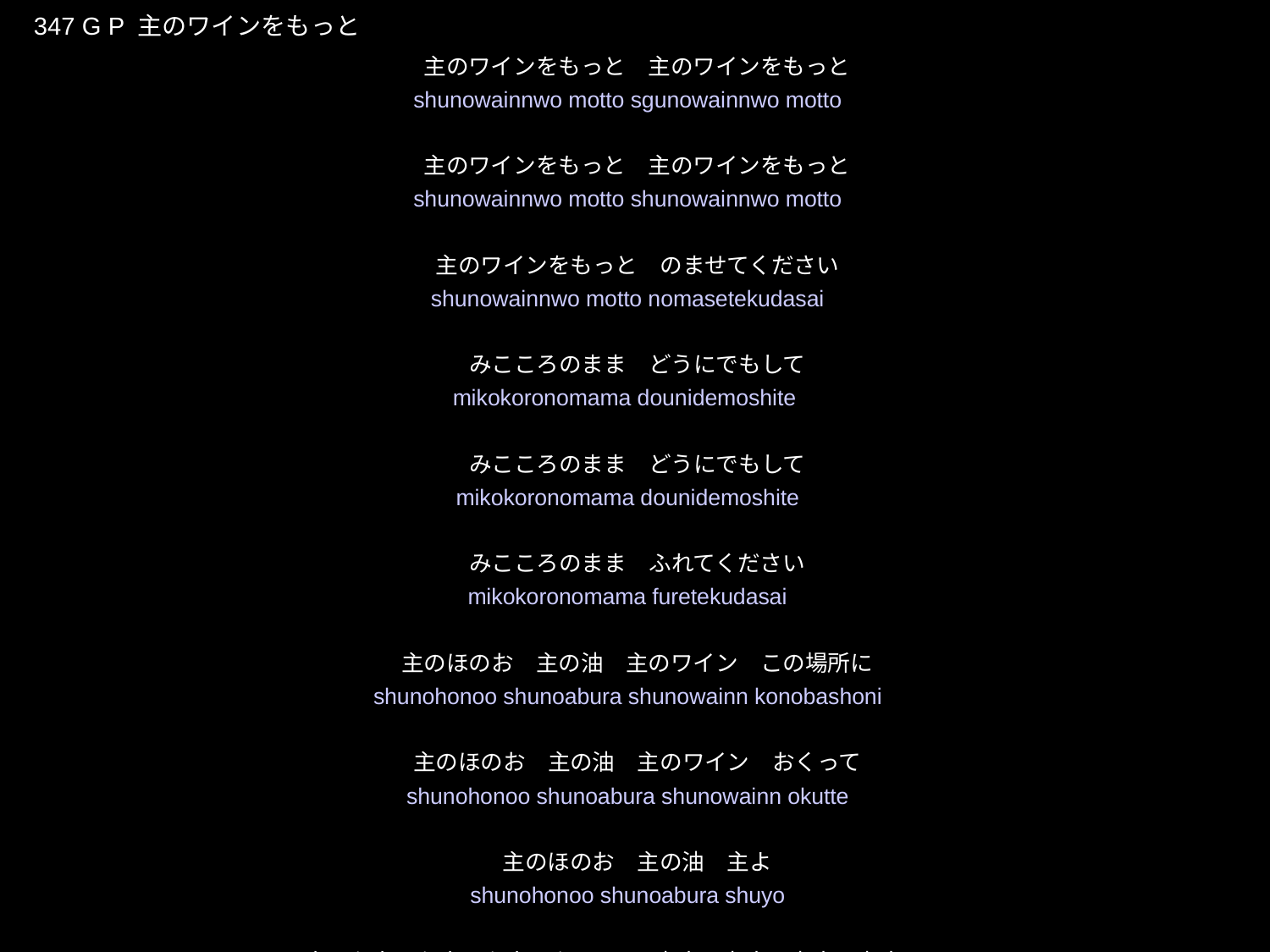

しゅのわいんをもっと
★P
347 G P 主のワインをもっと
主のワインをもっと　主のワインをもっと
主のワインをもっと　主のワインをもっと
主のワインをもっと　のませてください
みこころのまま　どうにでもして
みこころのまま　どうにでもして
みこころのまま　ふれてください
主のほのお　主の油　主のワイン　この場所に
主のほのお　主の油　主のワイン　おくって
主のほのお　主の油　主よ
もっともっともっともっと・・・  ます　ます　ます　ます・・・
★２
shunowainnwo motto sgunowainnwo motto
shunowainnwo motto shunowainnwo motto
shunowainnwo motto nomasetekudasai
mikokoronomama dounidemoshite
mikokoronomama dounidemoshite
mikokoronomama furetekudasai
shunohonoo shunoabura shunowainn konobashoni
shunohonoo shunoabura shunowainn okutte
shunohonoo shunoabura shuyo
motto motto motto motto masumasu masumasu masumasu